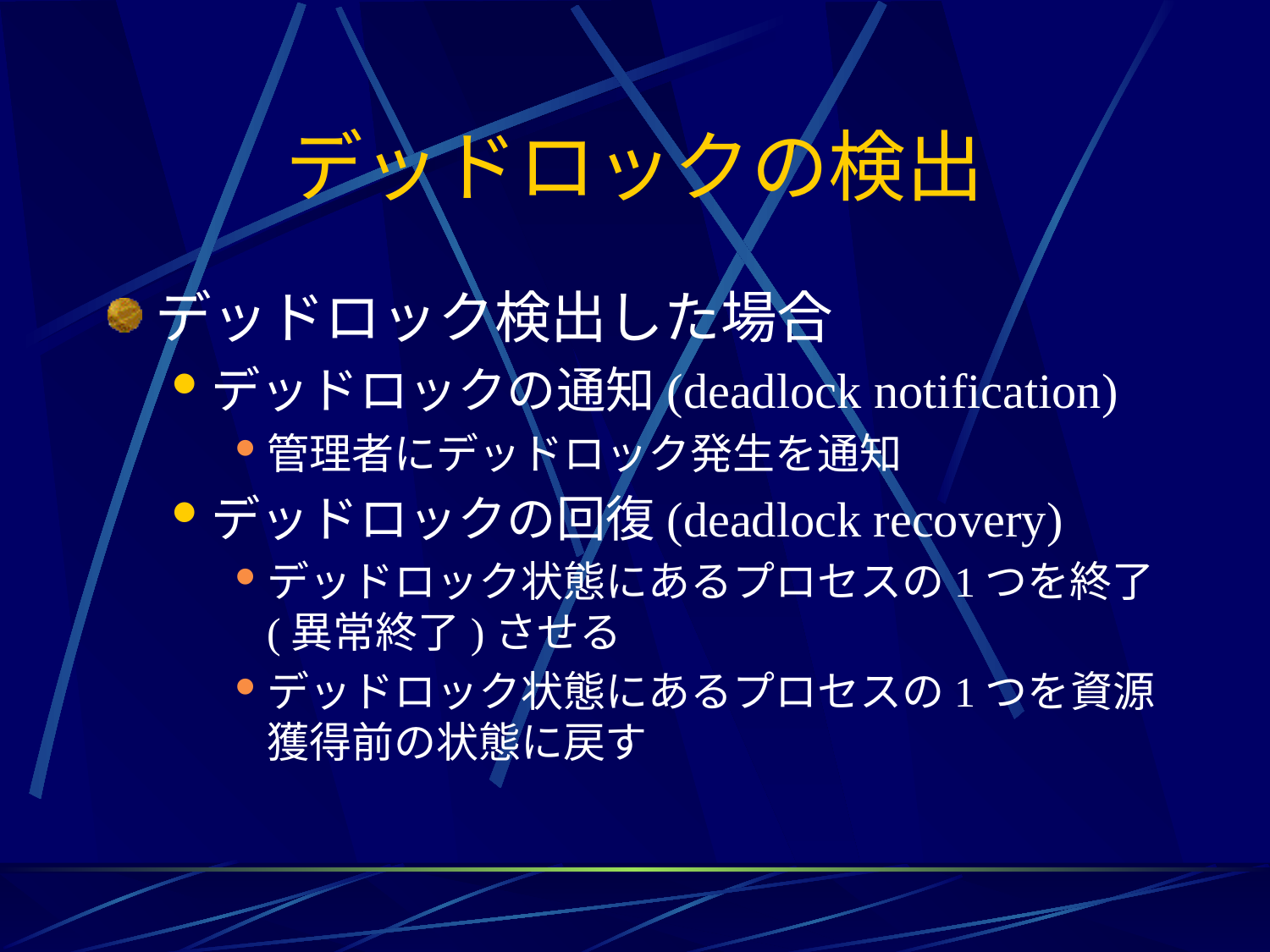

# デッドロックの検出
デッドロック検出した場合
デッドロックの通知(deadlock notification)
管理者にデッドロック発生を通知
デッドロックの回復(deadlock recovery)
デッドロック状態にあるプロセスの1つを終了(異常終了)させる
デッドロック状態にあるプロセスの1つを資源獲得前の状態に戻す